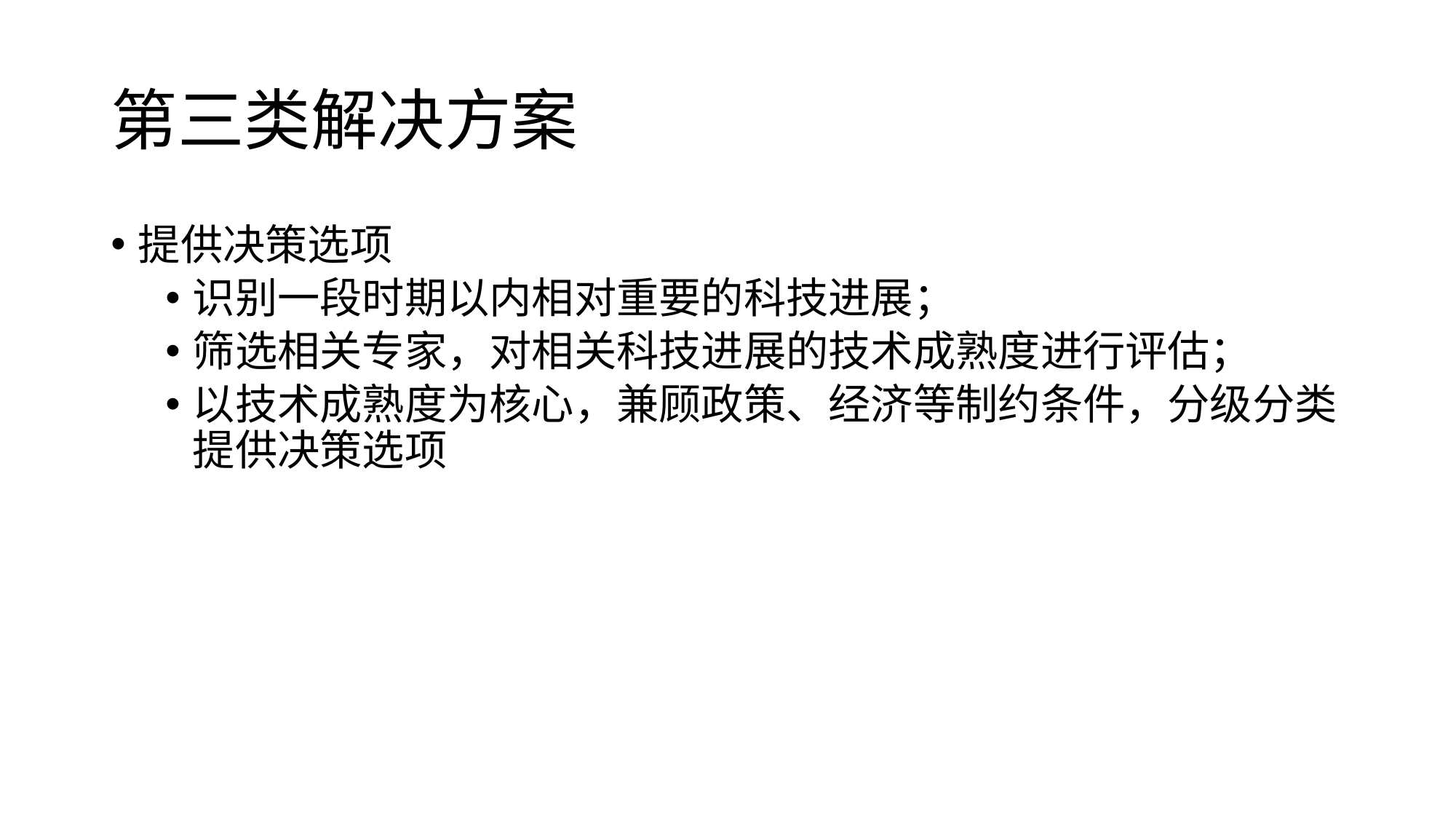

# 第三类解决方案
提供决策选项
识别一段时期以内相对重要的科技进展；
筛选相关专家，对相关科技进展的技术成熟度进行评估；
以技术成熟度为核心，兼顾政策、经济等制约条件，分级分类提供决策选项